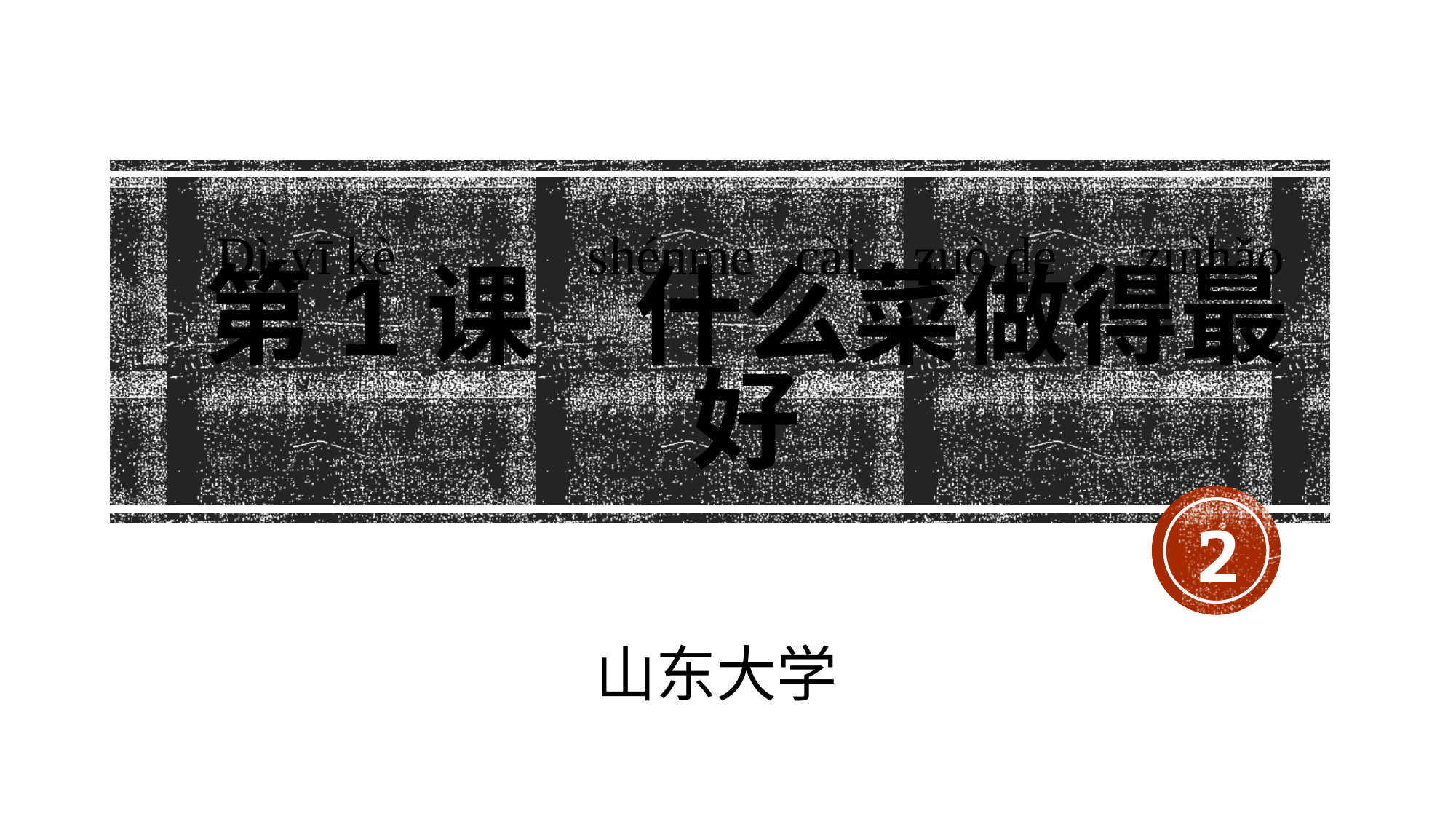

Dì-yī kè              shénme   cài    zuò de      zuìhǎo
# 第1课    什么菜做得最好
2
山东大学